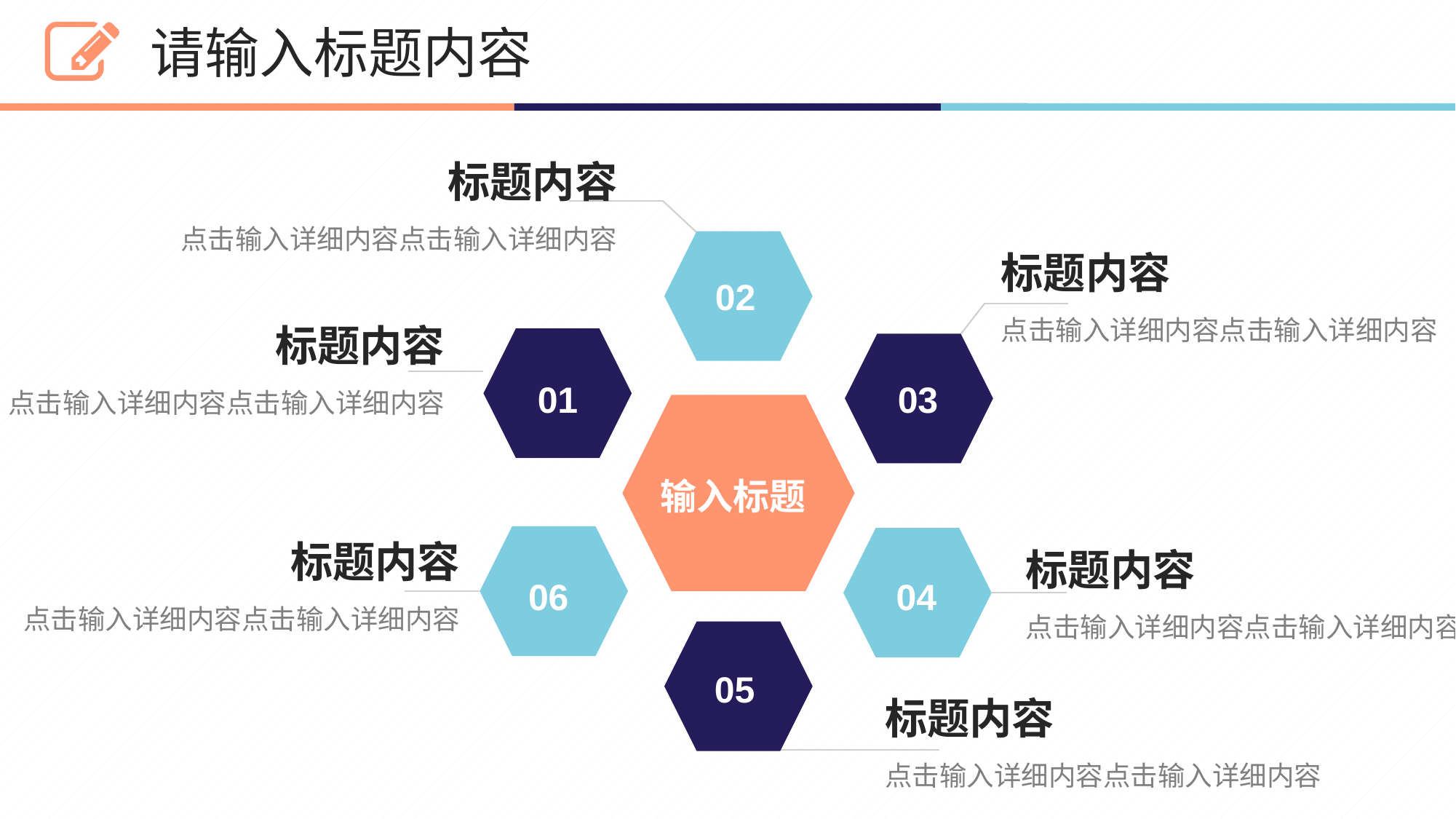

请输入标题内容

标题内容
点击输入详细内容点击输入详细内容

02
标题内容
点击输入详细内容点击输入详细内容
标题内容
点击输入详细内容点击输入详细内容

01

03

输入标题

06

04
标题内容
点击输入详细内容点击输入详细内容
标题内容
点击输入详细内容点击输入详细内容

05
标题内容
点击输入详细内容点击输入详细内容